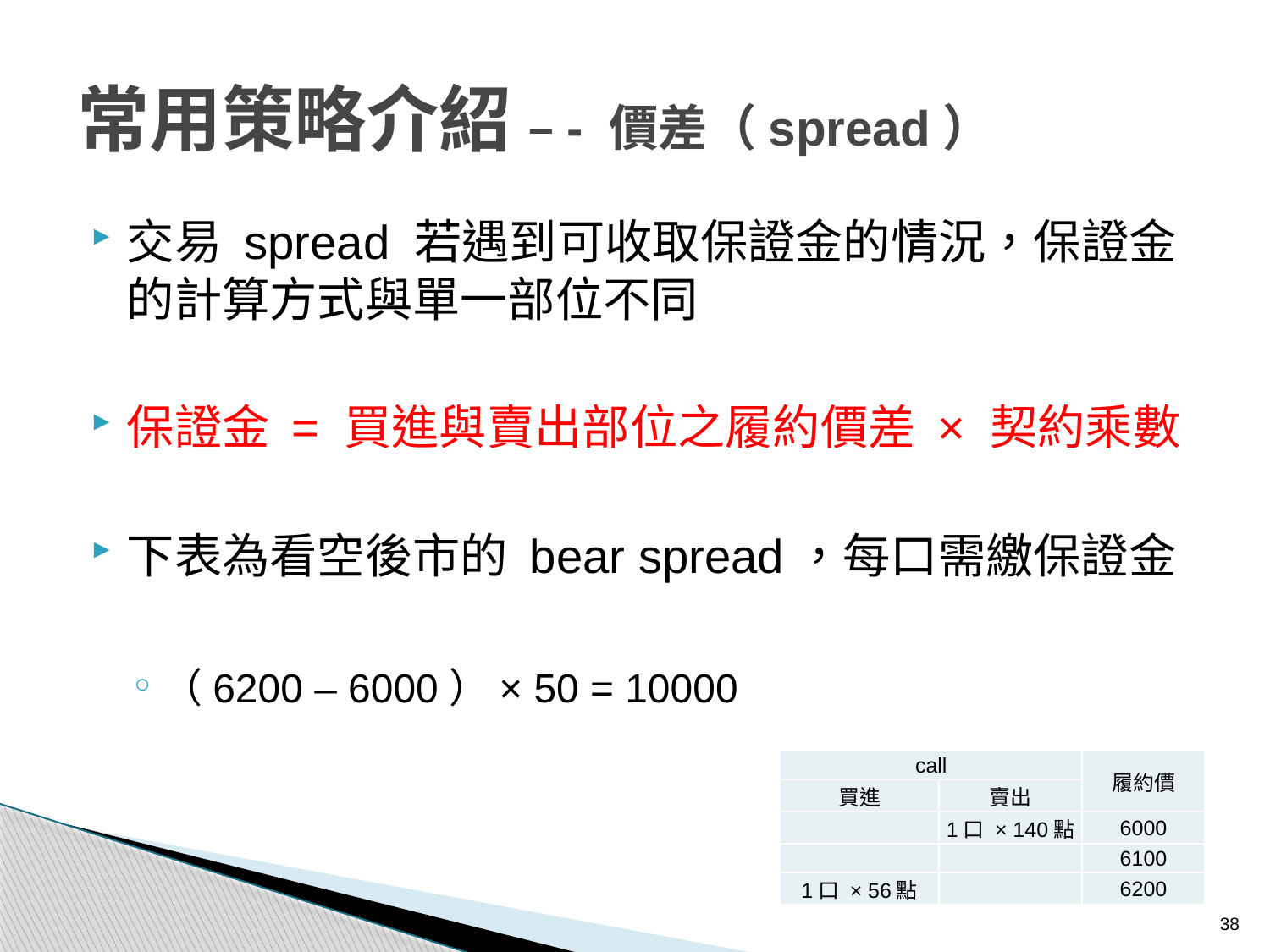

常用策略介紹 –- 價差（spread）
交易 spread 若遇到可收取保證金的情況，保證金的計算方式與單一部位不同

保證金 = 買進與賣出部位之履約價差 × 契約乘數

下表為看空後市的 bear spread，每口需繳保證金

（6200 – 6000）× 50 = 10000

| call |  | 履約價 |
| --- | --- | --- |
| 買進 | 賣出 |  |
|  | 1口 × 140點 | 6000 |
|  |  | 6100 |
| 1口 × 56點 |  | 6200 |
38